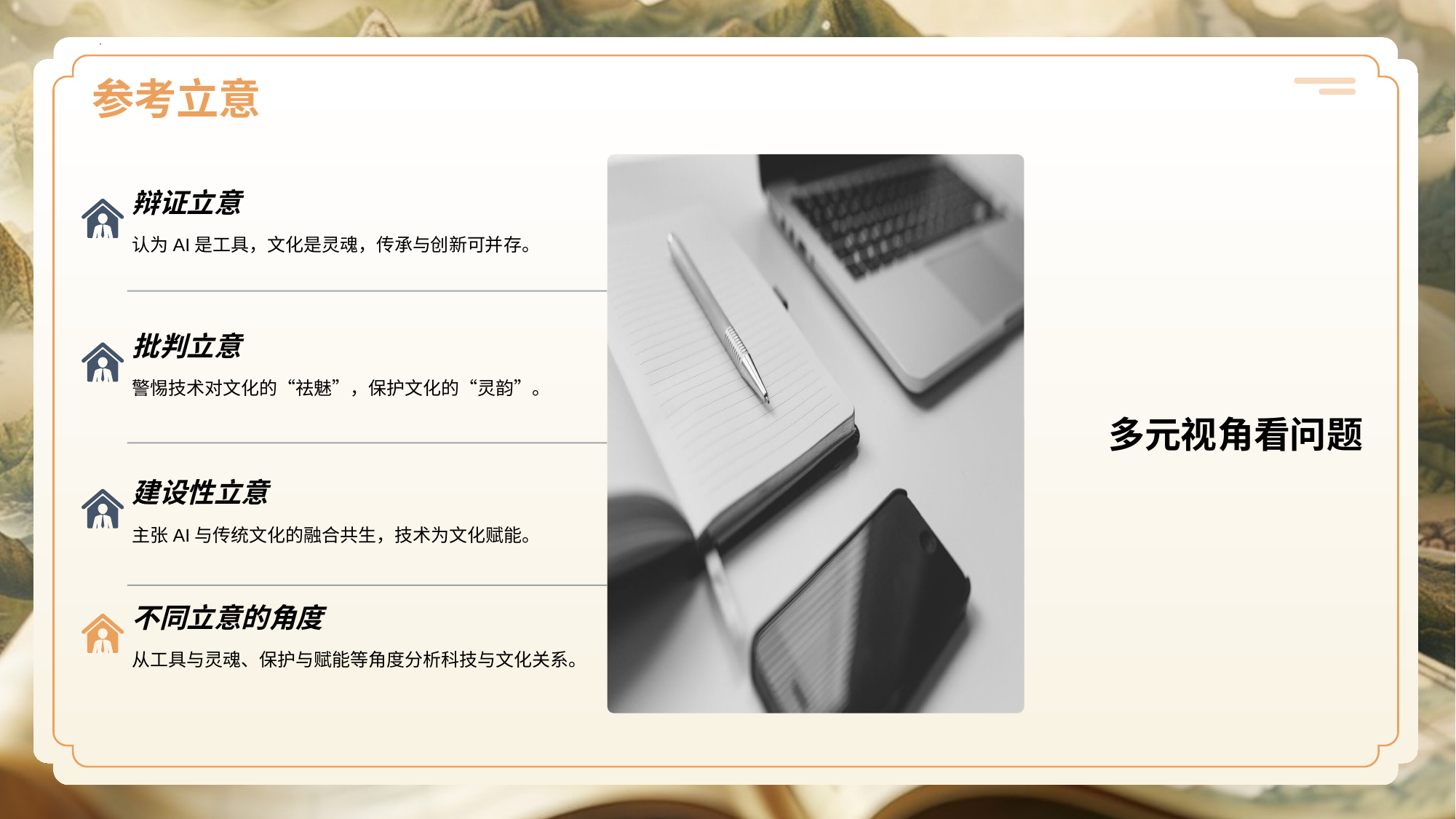

# 参考立意
多元视角看问题

辩证立意

认为AI是工具，文化是灵魂，传承与创新可并存。
批判立意

警惕技术对文化的“祛魅”，保护文化的“灵韵”。
建设性立意

主张AI与传统文化的融合共生，技术为文化赋能。
不同立意的角度

从工具与灵魂、保护与赋能等角度分析科技与文化关系。